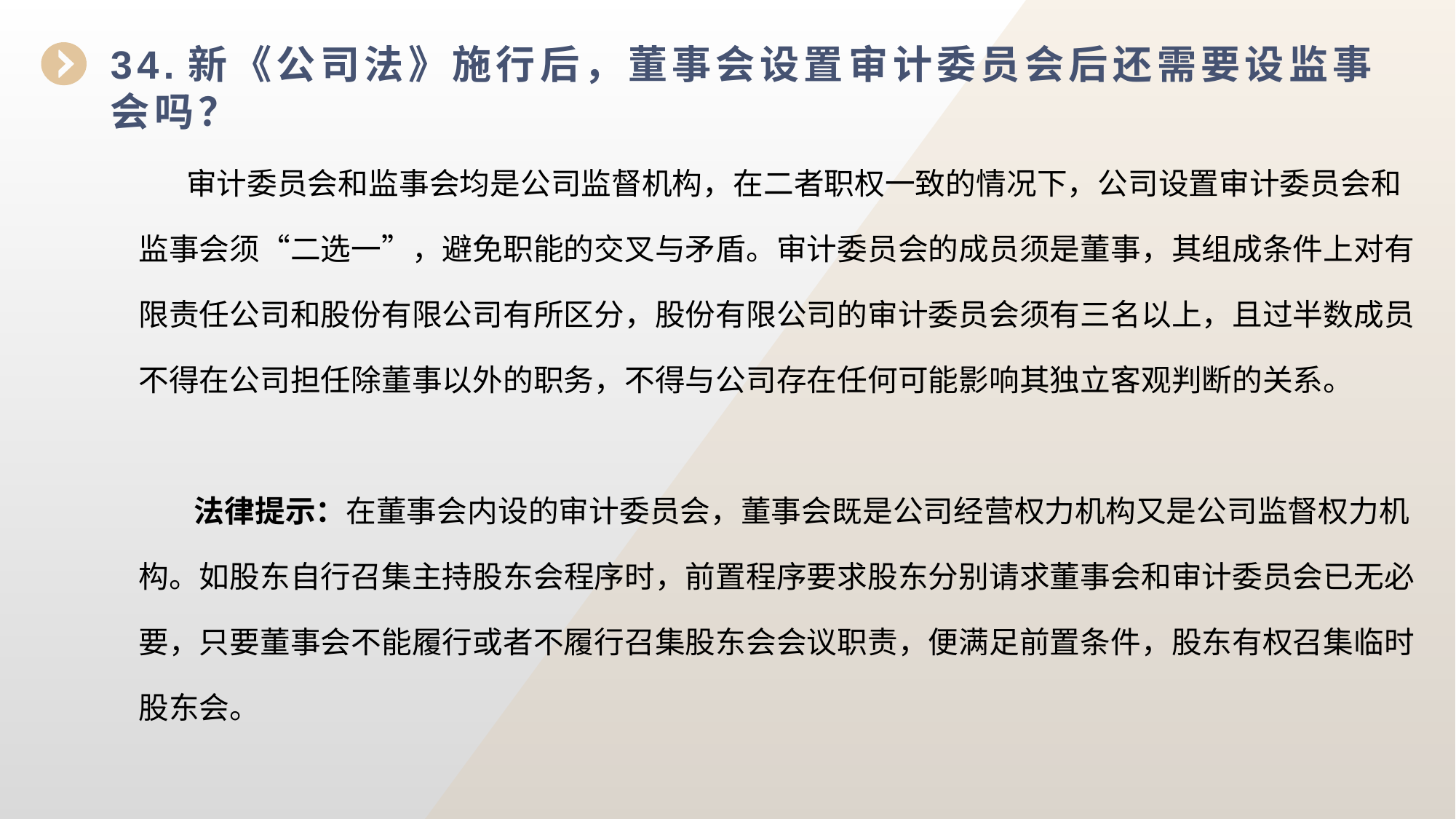

34.新《公司法》施行后，董事会设置审计委员会后还需要设监事会吗？

      审计委员会和监事会均是公司监督机构，在二者职权一致的情况下，公司设置审计委员会和监事会须“二选一”，避免职能的交叉与矛盾。审计委员会的成员须是董事，其组成条件上对有限责任公司和股份有限公司有所区分，股份有限公司的审计委员会须有三名以上，且过半数成员不得在公司担任除董事以外的职务，不得与公司存在任何可能影响其独立客观判断的关系。

       法律提示：在董事会内设的审计委员会，董事会既是公司经营权力机构又是公司监督权力机构。如股东自行召集主持股东会程序时，前置程序要求股东分别请求董事会和审计委员会已无必要，只要董事会不能履行或者不履行召集股东会会议职责，便满足前置条件，股东有权召集临时股东会。